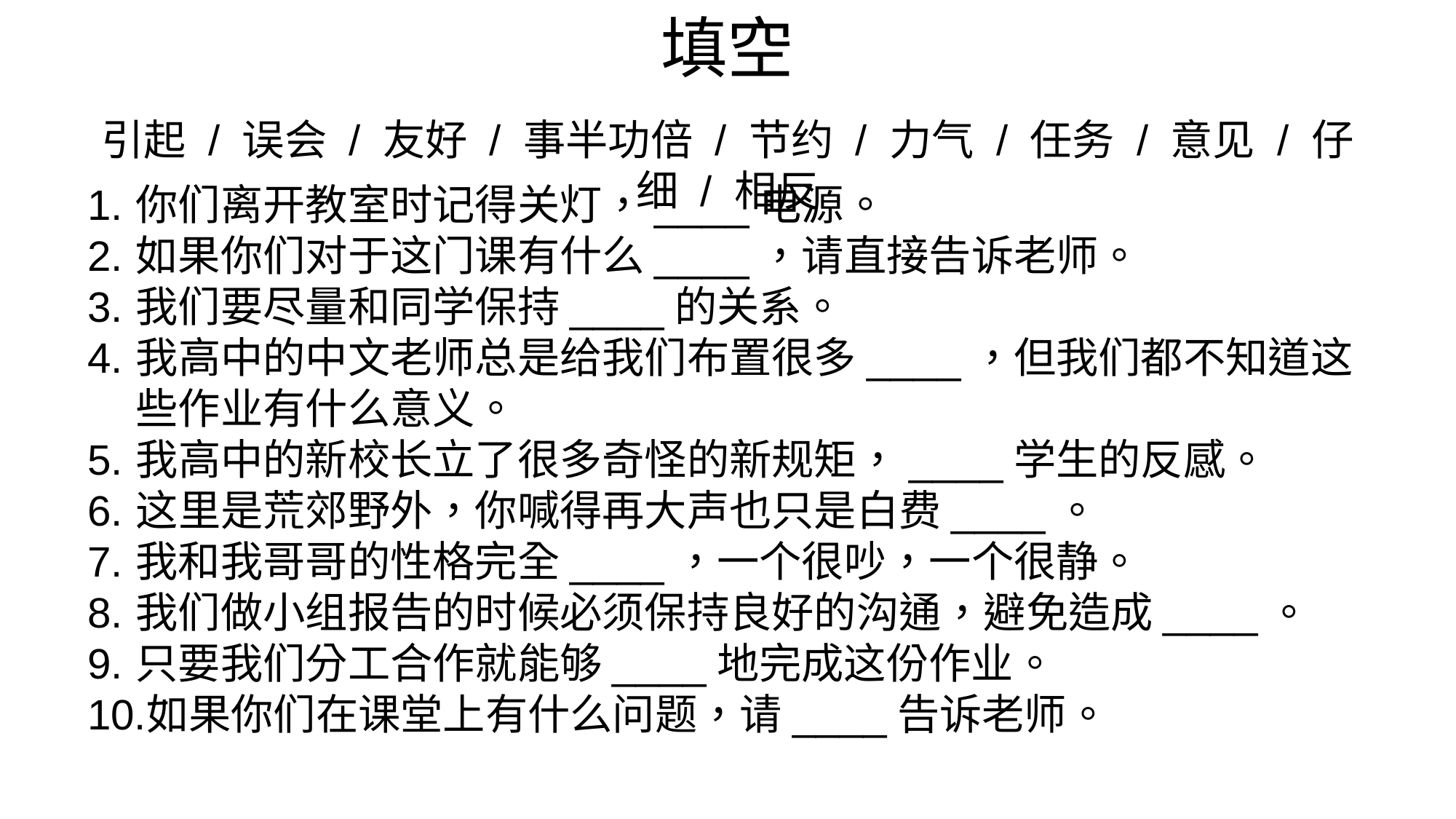

# 填空
引起 / 误会 / 友好 / 事半功倍 / 节约 / 力气 / 任务 / 意见 / 仔细 / 相反
你们离开教室时记得关灯，____电源。
如果你们对于这门课有什么____，请直接告诉老师。
我们要尽量和同学保持____的关系。
我高中的中文老师总是给我们布置很多____，但我们都不知道这些作业有什么意义。
我高中的新校长立了很多奇怪的新规矩，____学生的反感。
这里是荒郊野外，你喊得再大声也只是白费____。
我和我哥哥的性格完全____，一个很吵，一个很静。
我们做小组报告的时候必须保持良好的沟通，避免造成____。
只要我们分工合作就能够____地完成这份作业。
如果你们在课堂上有什么问题，请____告诉老师。